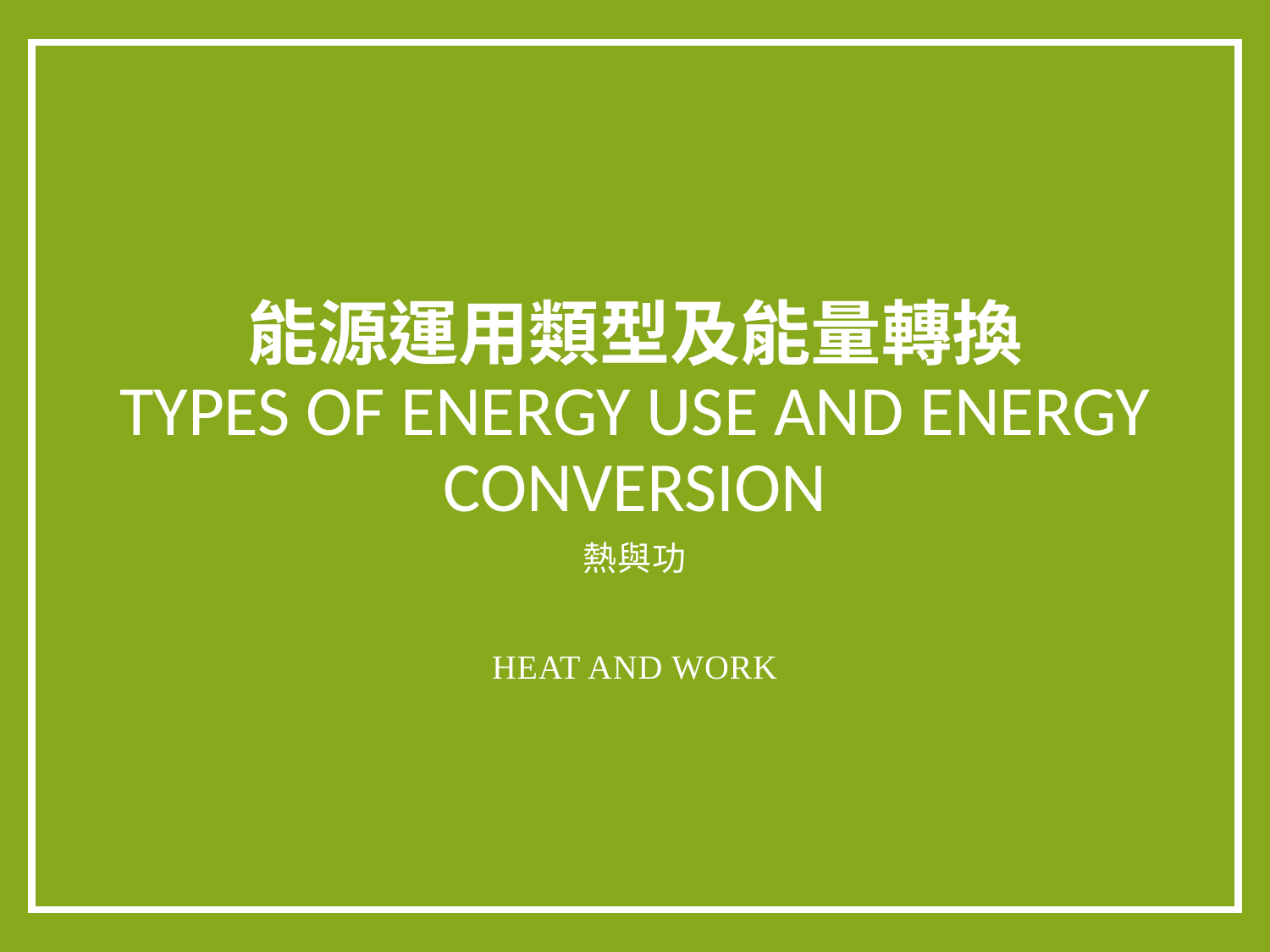

# 能源運用類型及能量轉換 Types of energy use and energy conversion
熱與功

Heat and Work